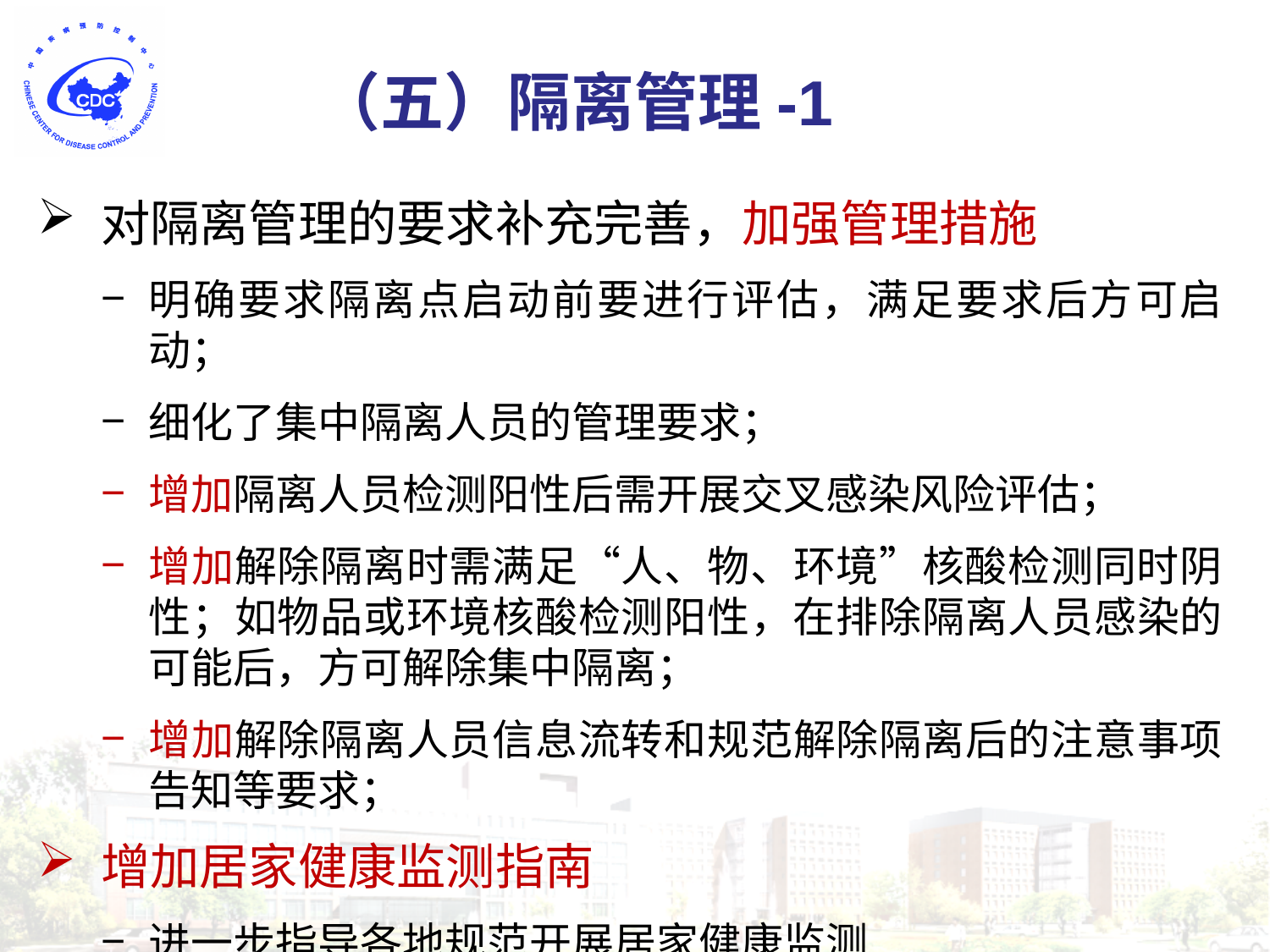

（五）隔离管理-1
对隔离管理的要求补充完善，加强管理措施
明确要求隔离点启动前要进行评估，满足要求后方可启动；
细化了集中隔离人员的管理要求；
增加隔离人员检测阳性后需开展交叉感染风险评估；
增加解除隔离时需满足“人、物、环境”核酸检测同时阴性；如物品或环境核酸检测阳性，在排除隔离人员感染的可能后，方可解除集中隔离；
增加解除隔离人员信息流转和规范解除隔离后的注意事项告知等要求；
增加居家健康监测指南
进一步指导各地规范开展居家健康监测